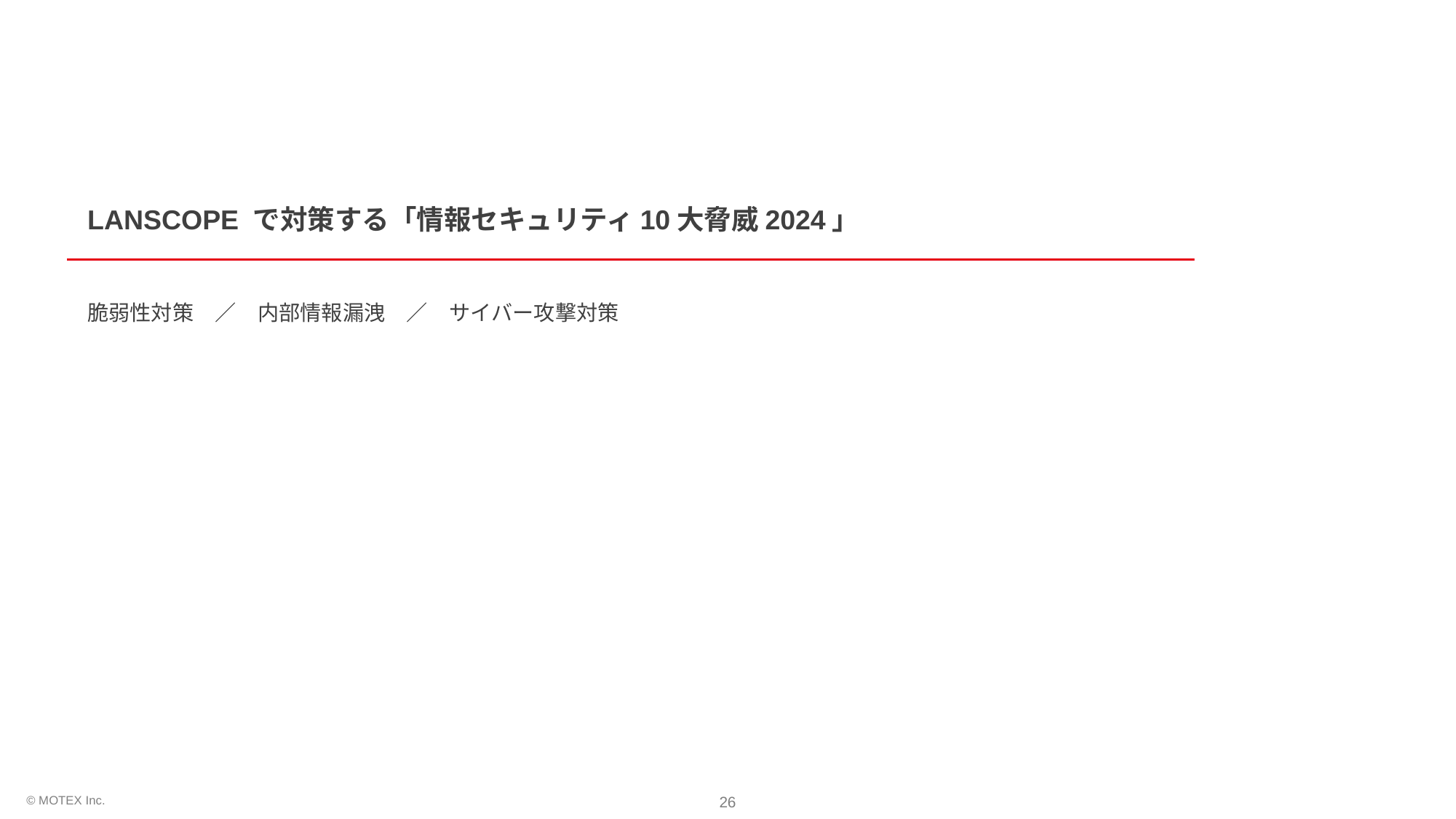

LANSCOPE で対策する「情報セキュリティ10大脅威2024」
脆弱性対策　／　内部情報漏洩　／　サイバー攻撃対策